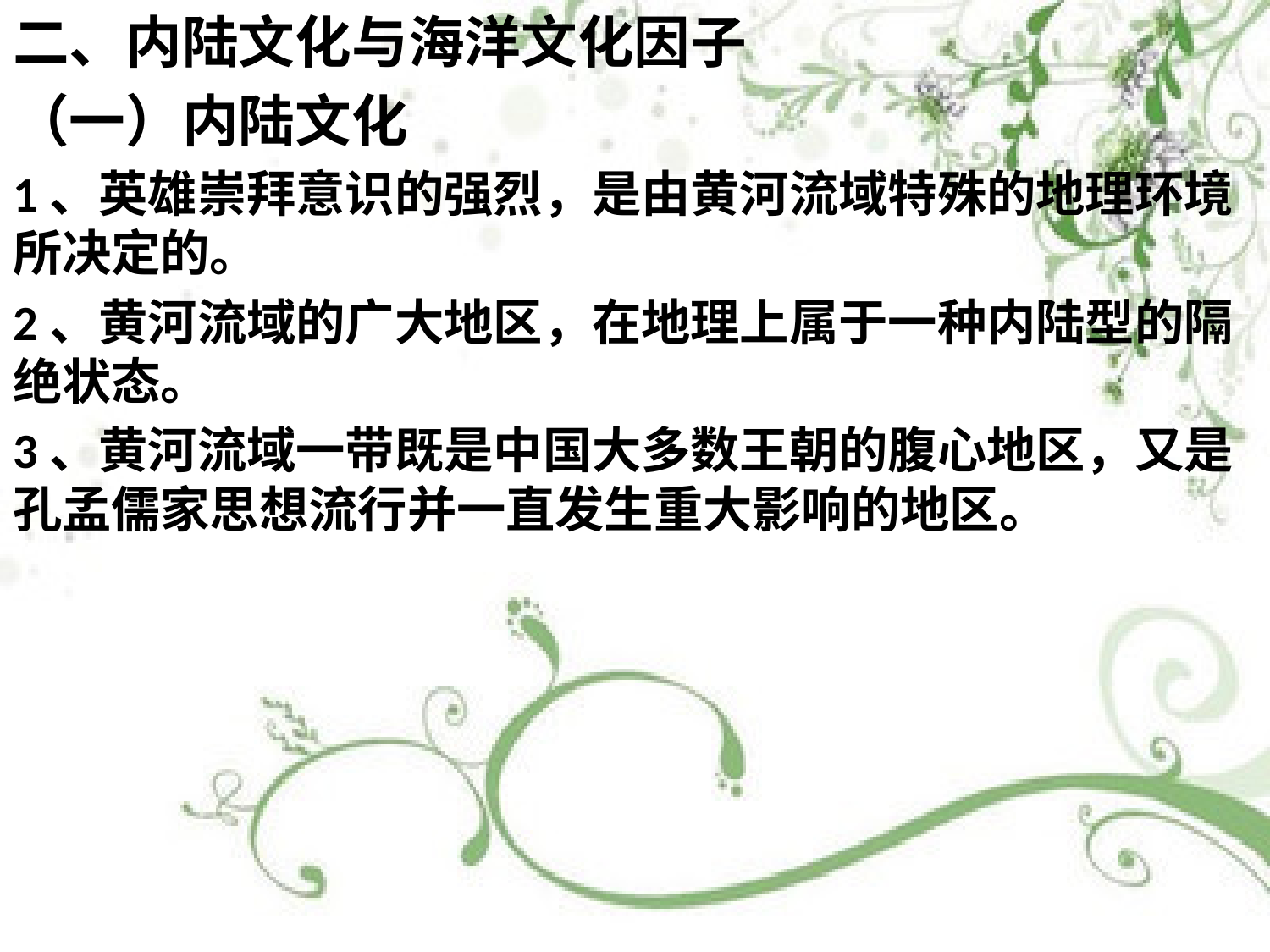

二、内陆文化与海洋文化因子
（一）内陆文化
1、英雄崇拜意识的强烈，是由黄河流域特殊的地理环境所决定的。
2、黄河流域的广大地区，在地理上属于一种内陆型的隔绝状态。
3、黄河流域一带既是中国大多数王朝的腹心地区，又是孔孟儒家思想流行并一直发生重大影响的地区。